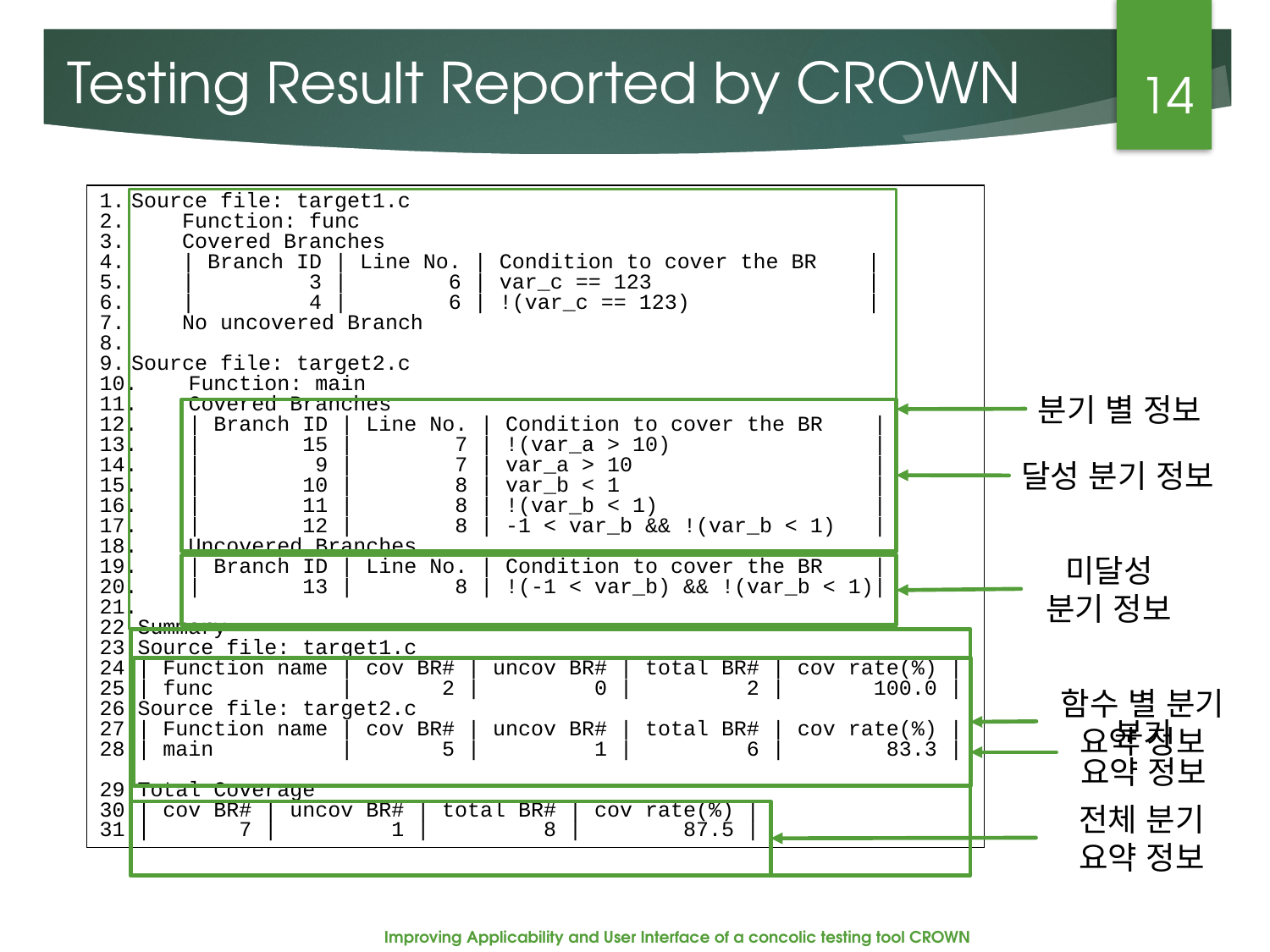

14
# Testing Result Reported by CROWN

Source file: target1.c
    Function: func
    Covered Branches
    | Branch ID | Line No. | Condition to cover the BR    |
    |         3 |        6 | var_c == 123                 |
    |         4 |        6 | !(var_c == 123)              |
    No uncovered Branch

Source file: target2.c
    Function: main
    Covered Branches
    | Branch ID | Line No. | Condition to cover the BR    |
    |        15 |        7 | !(var_a > 10)                |
    |         9 |        7 | var_a > 10                   |
    |        10 |        8 | var_b < 1                    |
    |        11 |        8 | !(var_b < 1)                 |
    |        12 |        8 | -1 < var_b && !(var_b < 1)   |
    Uncovered Branches
    | Branch ID | Line No. | Condition to cover the BR    |
    |        13 |        8 | !(-1 < var_b) && !(var_b < 1)|

Summary
Source file: target1.c
| Function name | cov BR# | uncov BR# | total BR# | cov rate(%) |
| func          |       2 |         0 |         2 |       100.0 |
Source file: target2.c
| Function name | cov BR# | uncov BR# | total BR# | cov rate(%) |
| main          |       5 |         1 |         6 |        83.3 |

Total Coverage
| cov BR# | uncov BR# | total BR# | cov rate(%) |
|       7 |         1 |         8 |        87.5 |

분기 별 정보

달성 분기 정보
미달성
분기 정보

함수 별 분기 요약 정보
분기
요약 정보
전체 분기 요약 정보

Improving Applicability and User Interface of a concolic testing tool CROWN